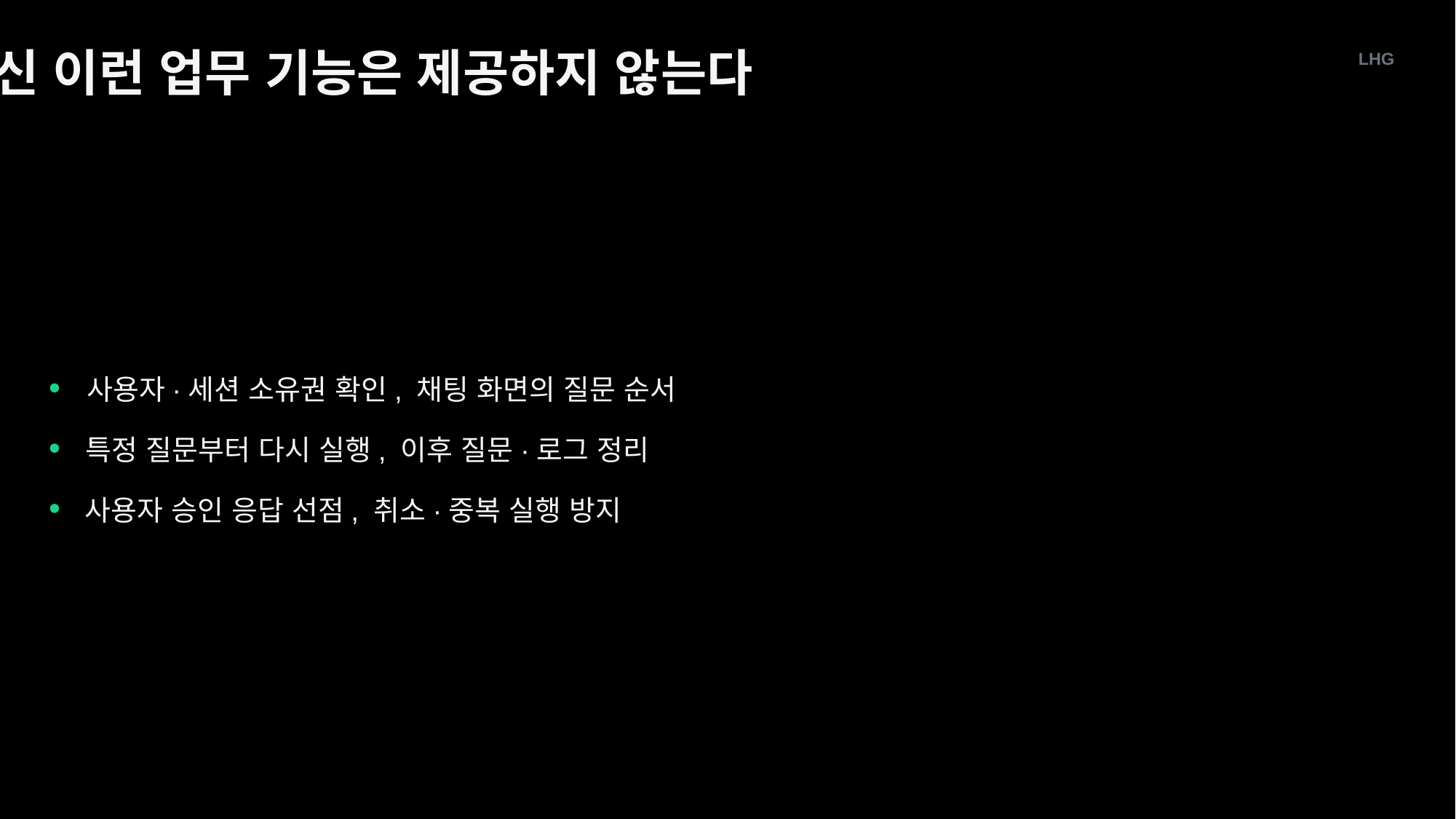

대신 이런 업무 기능은 제공하지 않는다
LHG
사용자·세션 소유권 확인, 채팅 화면의 질문 순서

특정 질문부터 다시 실행, 이후 질문·로그 정리

사용자 승인 응답 선점, 취소·중복 실행 방지